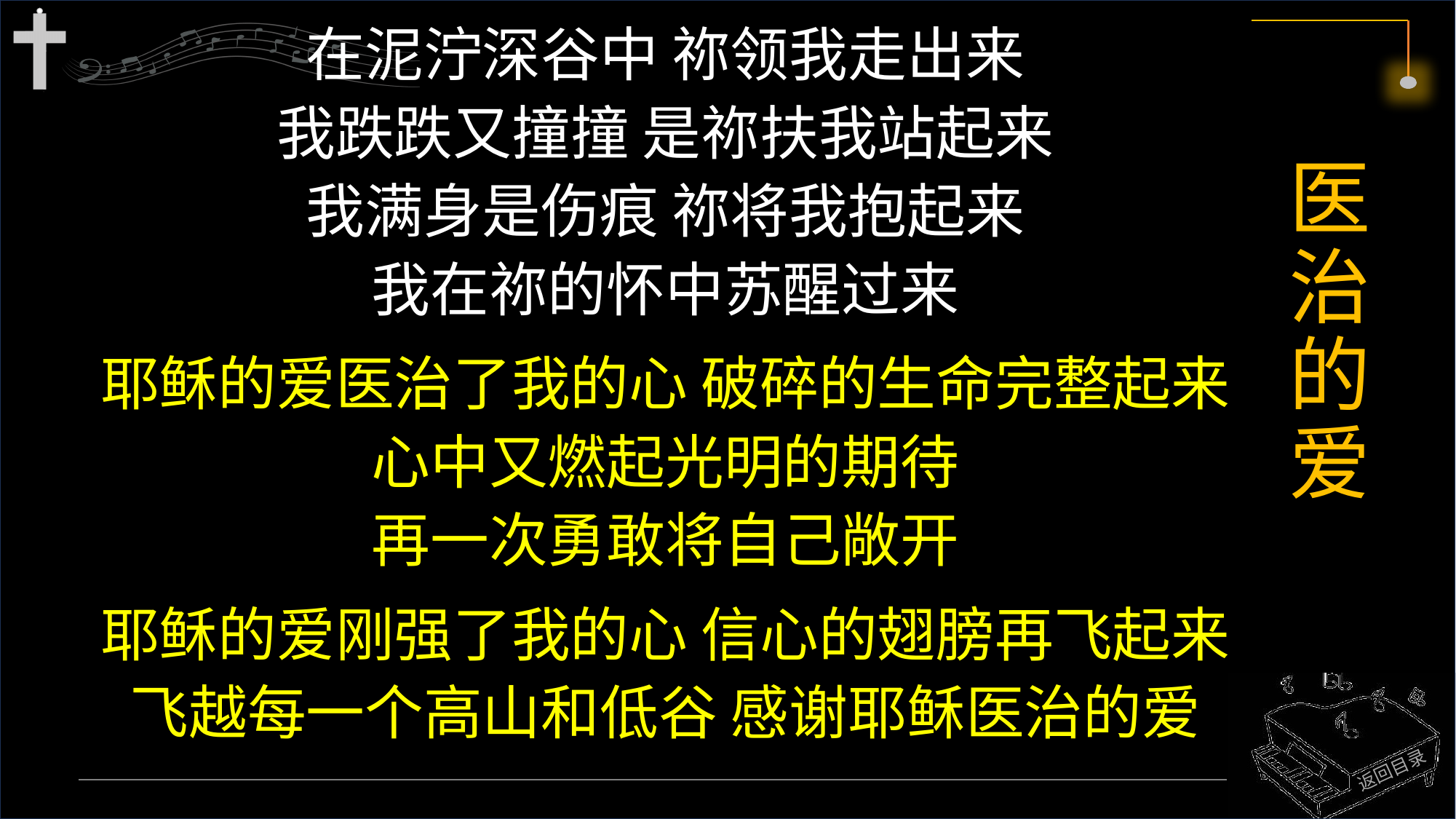

在泥泞深谷中 祢领我走出来
我跌跌又撞撞 是祢扶我站起来
我满身是伤痕 祢将我抱起来
我在祢的怀中苏醒过来

耶稣的爱医治了我的心 破碎的生命完整起来
心中又燃起光明的期待
再一次勇敢将自己敞开

耶稣的爱刚强了我的心 信心的翅膀再飞起来
飞越每一个高山和低谷 感谢耶稣医治的爱
# 医治的爱